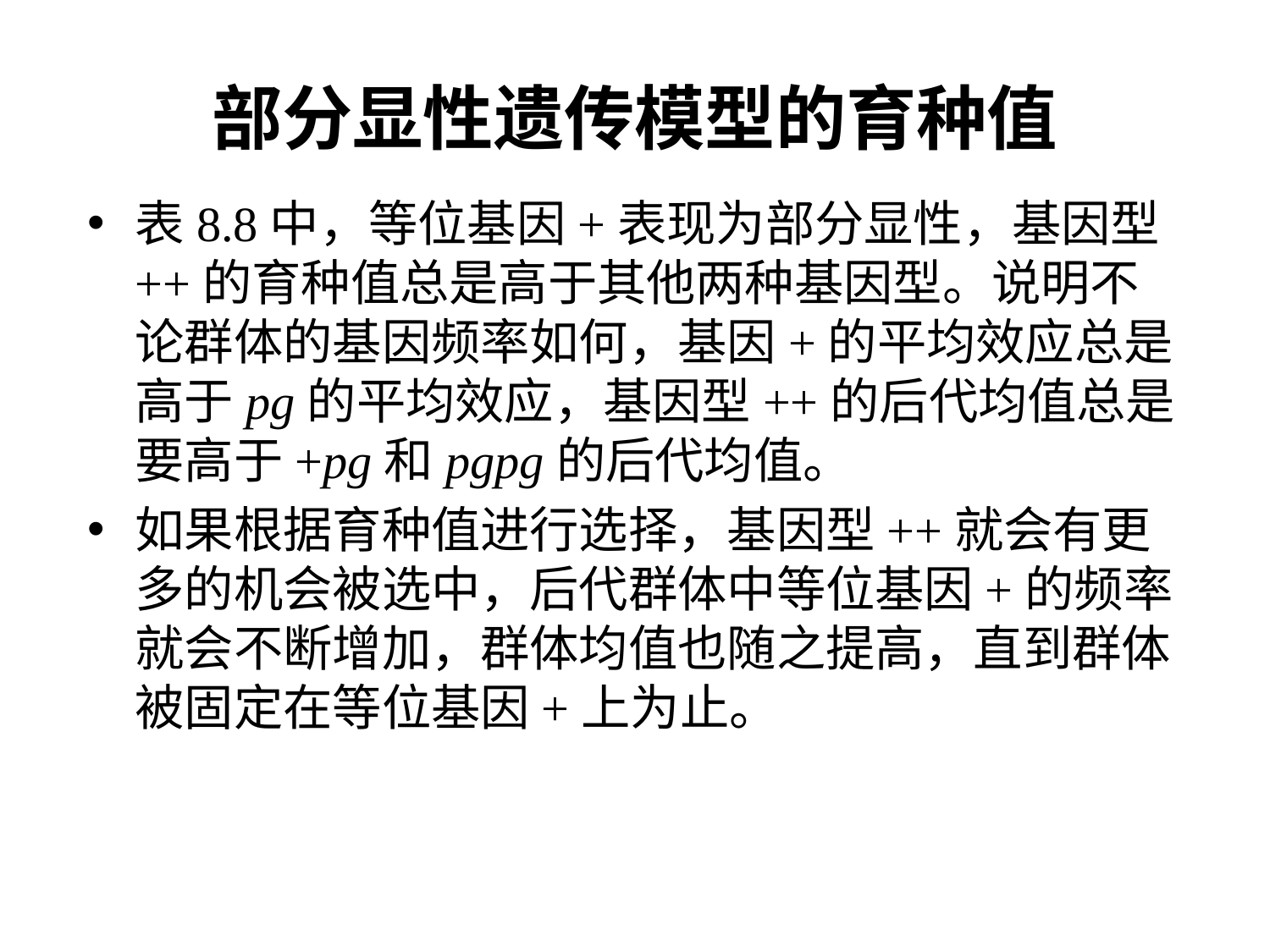

# 部分显性遗传模型的育种值
表8.8中，等位基因+表现为部分显性，基因型++的育种值总是高于其他两种基因型。说明不论群体的基因频率如何，基因+的平均效应总是高于pg的平均效应，基因型++的后代均值总是要高于+pg和pgpg的后代均值。
如果根据育种值进行选择，基因型++就会有更多的机会被选中，后代群体中等位基因+的频率就会不断增加，群体均值也随之提高，直到群体被固定在等位基因+上为止。